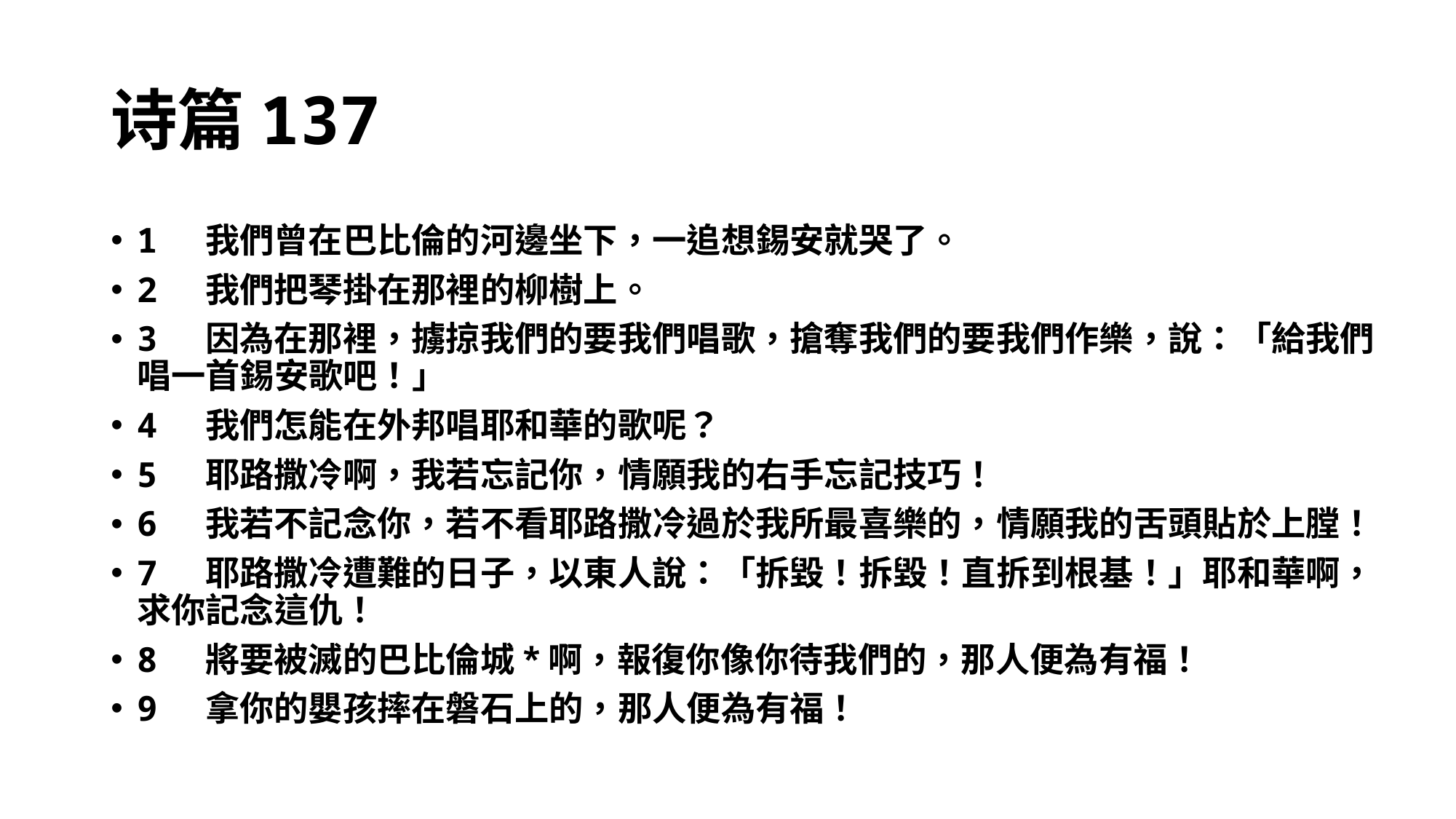

# 诗篇137
​1  我們曾在巴比倫的河邊坐下，一追想錫安就哭了。
2  我們把琴掛在那裡的柳樹上。
3  因為在那裡，擄掠我們的要我們唱歌，搶奪我們的要我們作樂，說：「給我們唱一首錫安歌吧！」
4  我們怎能在外邦唱耶和華的歌呢？
5  耶路撒冷啊，我若忘記你，情願我的右手忘記技巧！
6  我若不記念你，若不看耶路撒冷過於我所最喜樂的，情願我的舌頭貼於上膛！
7  耶路撒冷遭難的日子，以東人說：「拆毀！拆毀！直拆到根基！」耶和華啊，求你記念這仇！
8  將要被滅的巴比倫城*啊，報復你像你待我們的，那人便為有福！
9  拿你的嬰孩摔在磐石上的，那人便為有福！